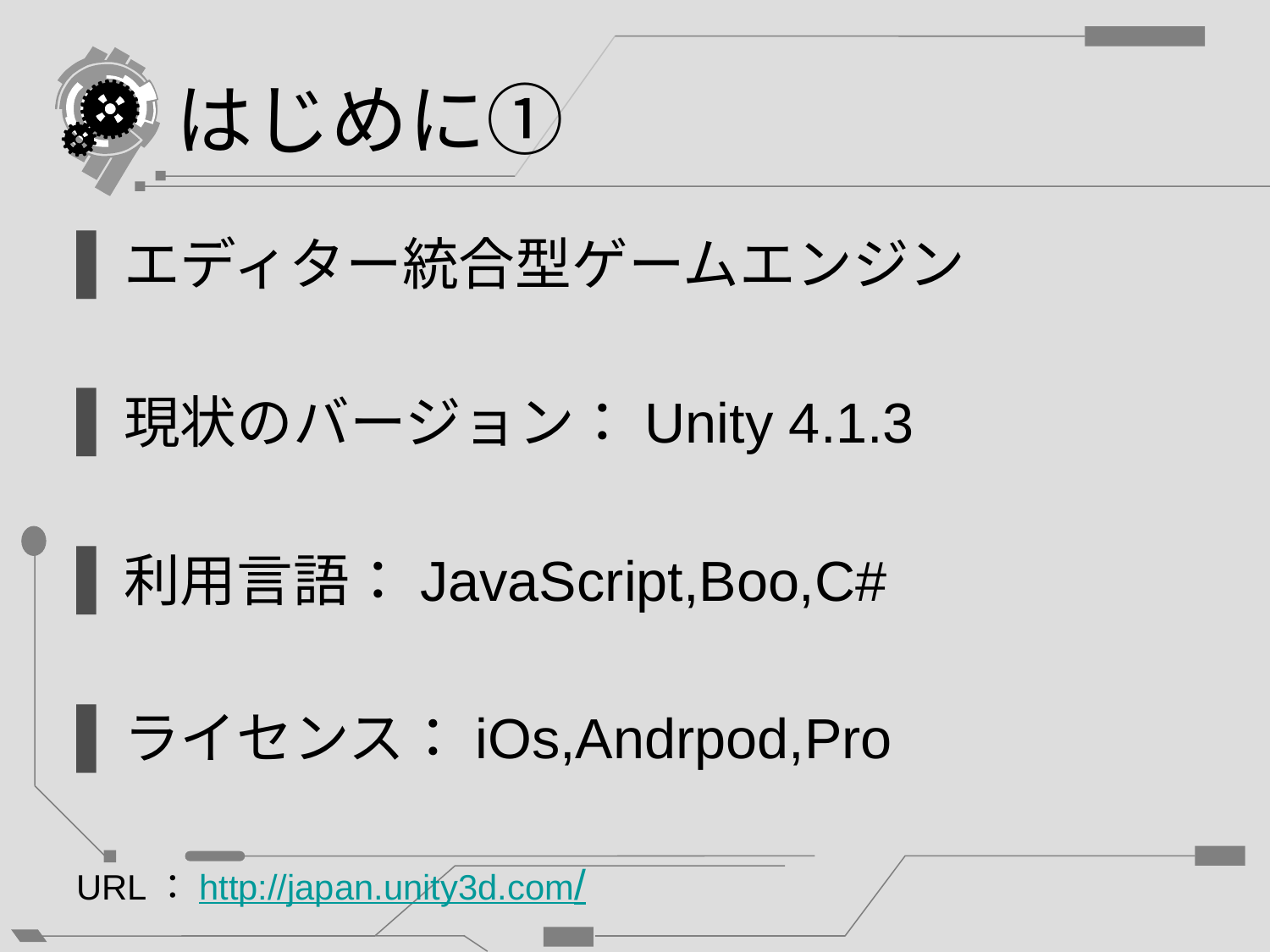

# はじめに①

エディター統合型ゲームエンジン

現状のバージョン：Unity 4.1.3

利用言語：JavaScript,Boo,C#

ライセンス：iOs,Andrpod,Pro

URL：http://japan.unity3d.com/